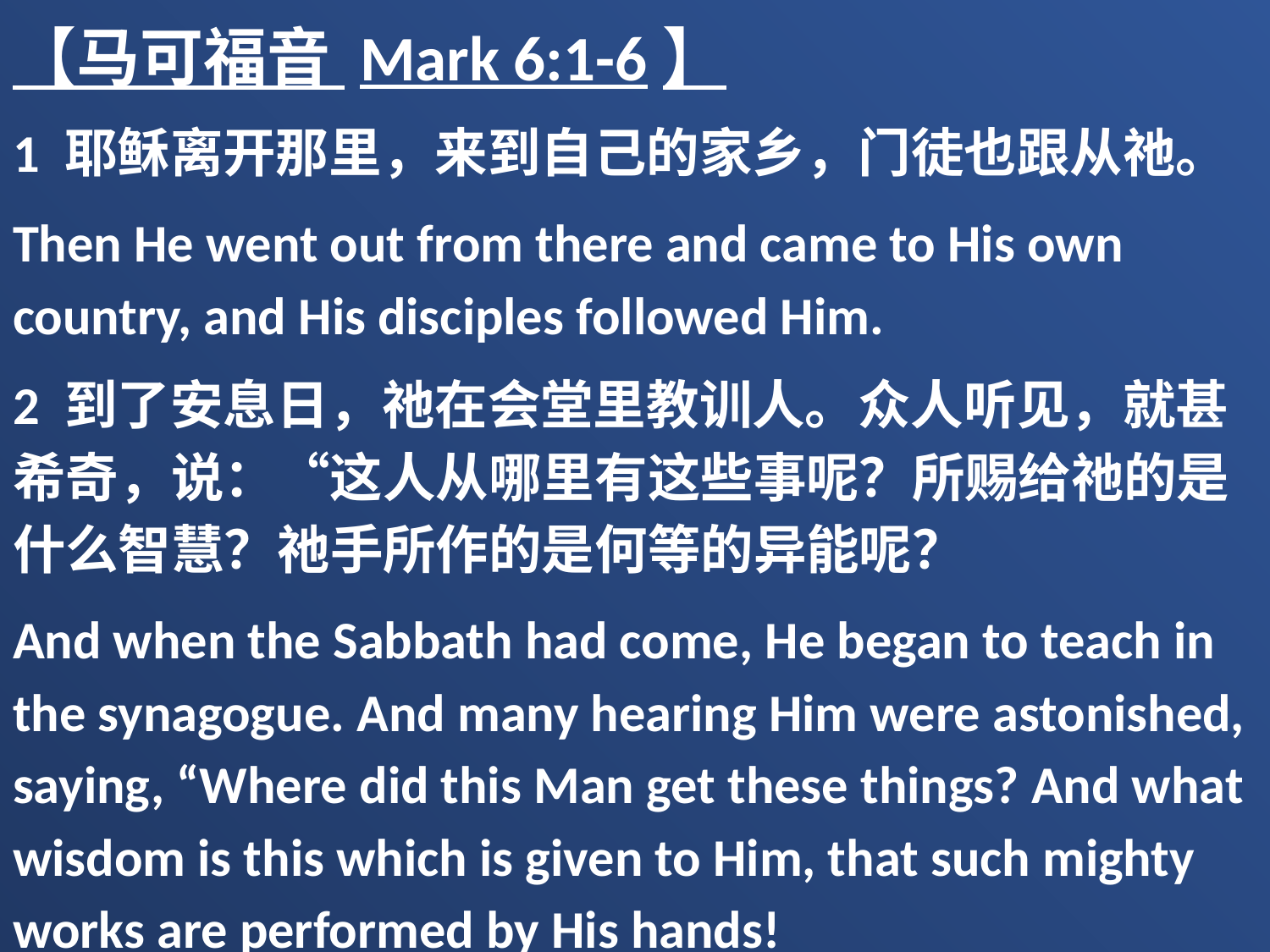

【马可福音 Mark 6:1-6】
1 耶稣离开那里，来到自己的家乡，门徒也跟从祂。
Then He went out from there and came to His own country, and His disciples followed Him.
2 到了安息日，祂在会堂里教训人。众人听见，就甚希奇，说：“这人从哪里有这些事呢？所赐给祂的是什么智慧？祂手所作的是何等的异能呢？
And when the Sabbath had come, He began to teach in the synagogue. And many hearing Him were astonished, saying, “Where did this Man get these things? And what wisdom is this which is given to Him, that such mighty works are performed by His hands!